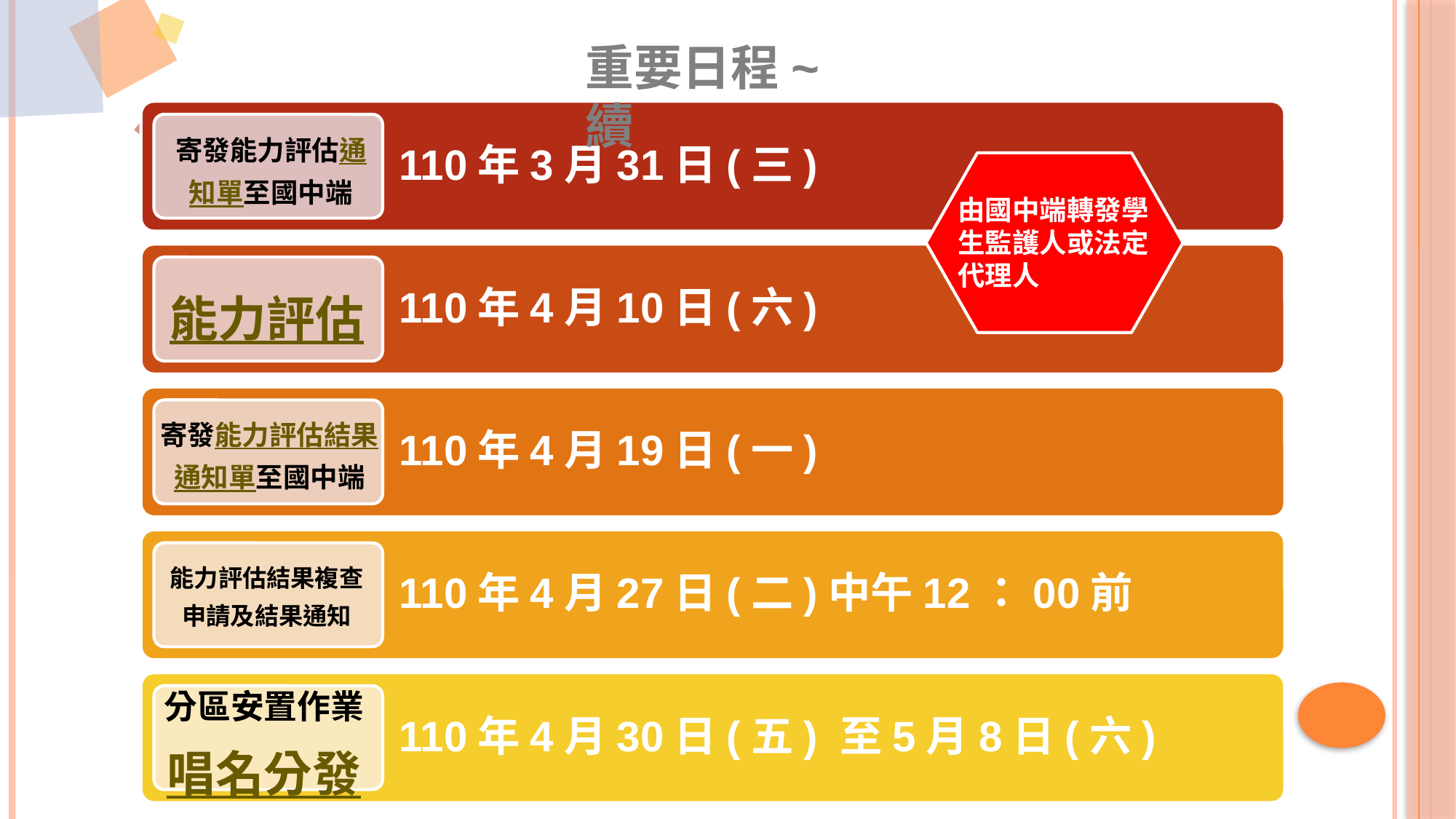

重要日程~續
110年3月31日(三)
110年4月10日(六)
110年4月19日(一)
110年4月27日(二)中午12：00前
110年4月30日(五) 至5月8日(六)
寄發能力評估通知單至國中端

由國中端轉發學生監護人或法定代理人
能力評估
寄發能力評估結果通知單至國中端
能力評估結果複查申請及結果通知
分區安置作業
唱名分發